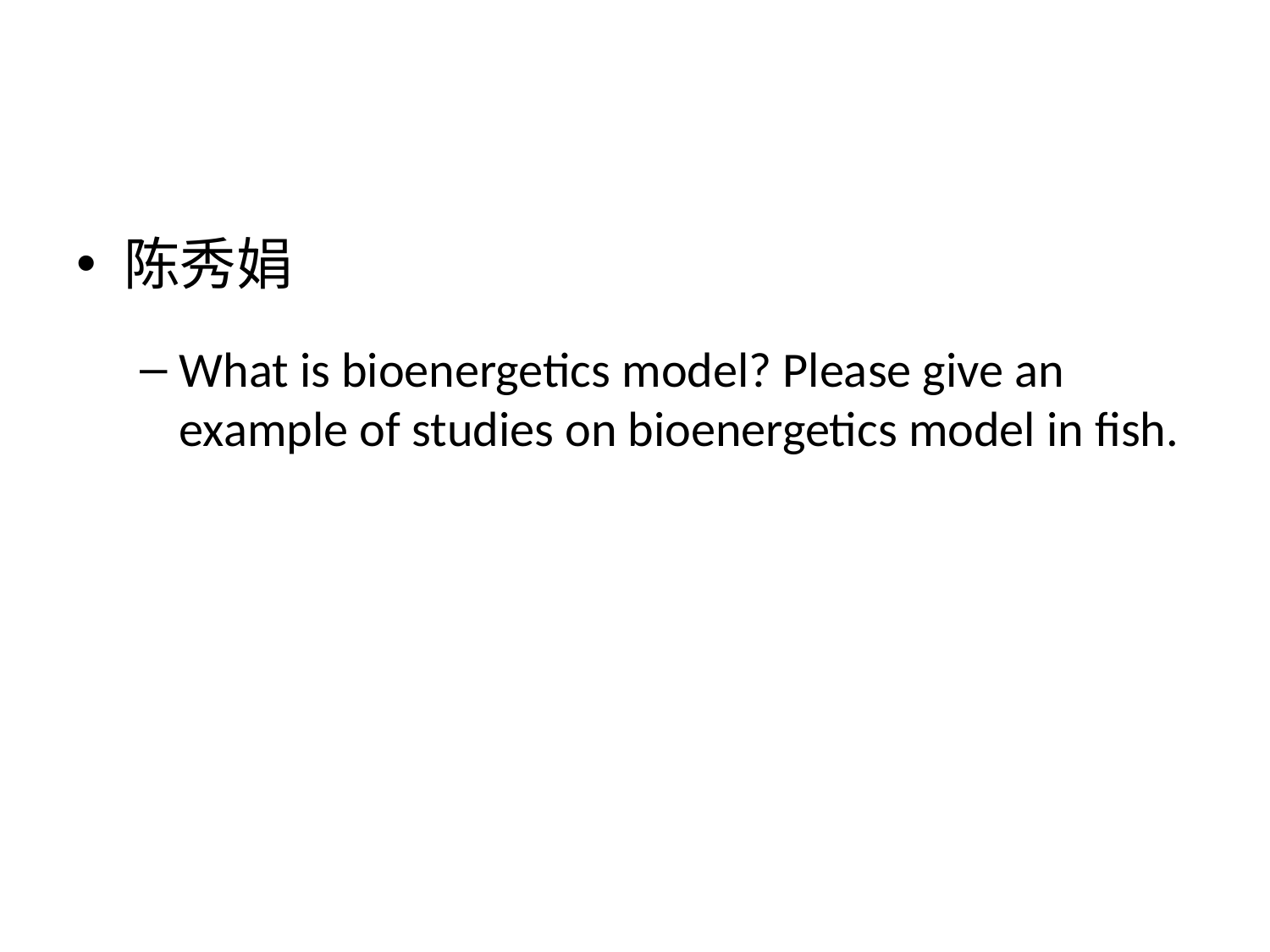

陈秀娟
What is bioenergetics model? Please give an example of studies on bioenergetics model in fish.